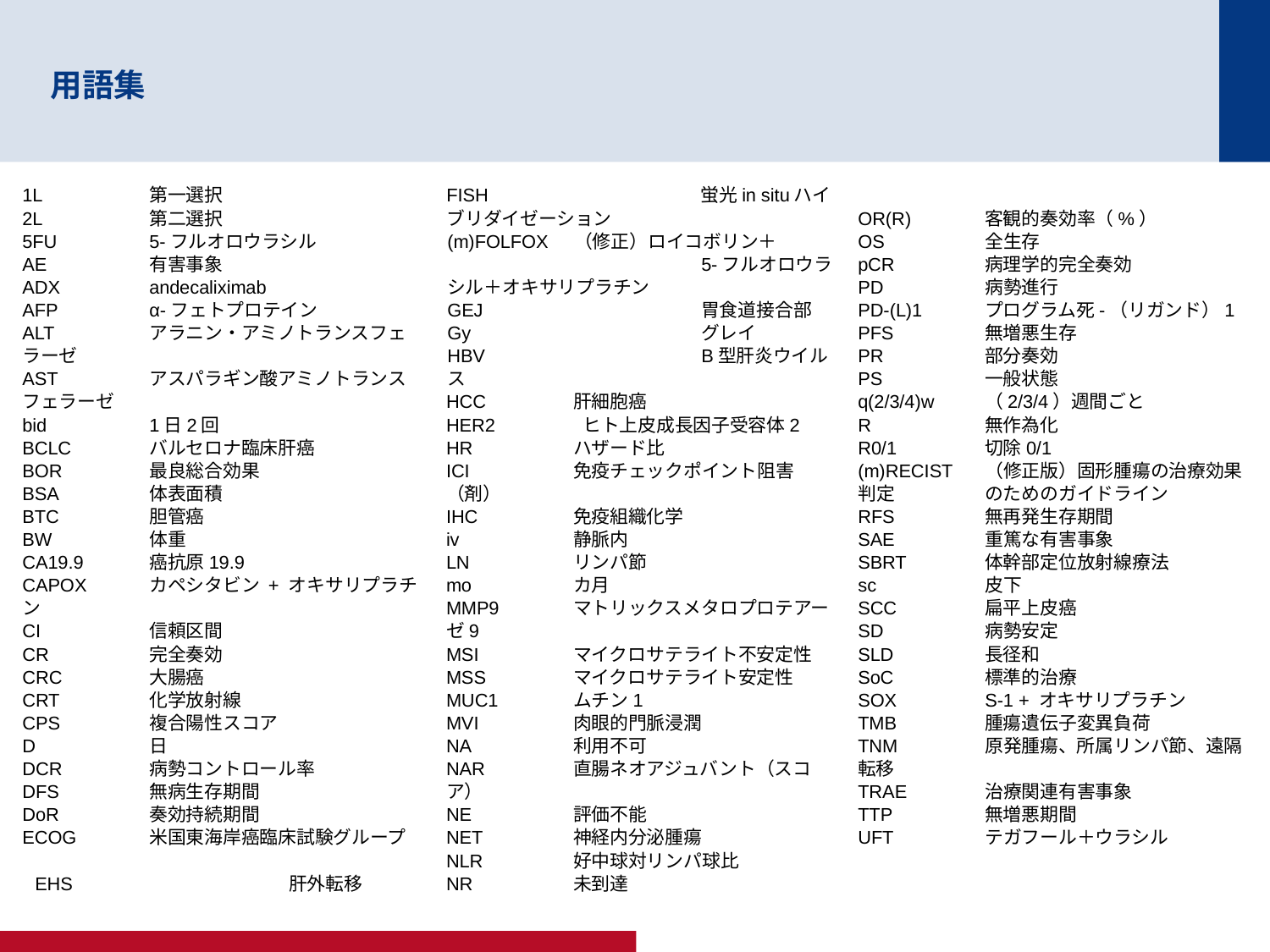

# 用語集
1L	第一選択
2L	第二選択
5FU	5-フルオロウラシル
AE	有害事象
ADX	andecaliximab
AFP	α-フェトプロテイン
ALT	アラニン・アミノトランスフェラーゼ
AST	アスパラギン酸アミノトランスフェラーゼ
bid	1日2回
BCLC	バルセロナ臨床肝癌
BOR	最良総合効果
BSA	体表面積
BTC	胆管癌
BW	体重
CA19.9	癌抗原19.9
CAPOX	カペシタビン + オキサリプラチン
CI	信頼区間
CR	完全奏効
CRC	大腸癌
CRT	化学放射線
CPS	複合陽性スコア
D	日
DCR	病勢コントロール率
DFS	無病生存期間
DoR	奏効持続期間
ECOG	米国東海岸癌臨床試験グループ

EHS		肝外転移
FISH		蛍光in situハイブリダイゼーション
(m)FOLFOX	（修正）ロイコボリン＋
		5-フルオロウラシル＋オキサリプラチン
GEJ		胃食道接合部
Gy		グレイ
HBV		B型肝炎ウイルス
HCC	肝細胞癌
HER2	 ヒト上皮成長因子受容体2
HR	ハザード比
ICI	免疫チェックポイント阻害（剤）
IHC	免疫組織化学
iv	静脈内
LN	リンパ節
mo	カ月
MMP9	マトリックスメタロプロテアーゼ9
MSI	マイクロサテライト不安定性
MSS	マイクロサテライト安定性
MUC1	ムチン1
MVI	肉眼的門脈浸潤
NA	利用不可
NAR	直腸ネオアジュバント（スコア）
NE	評価不能
NET	神経内分泌腫瘍
NLR	好中球対リンパ球比
NR	未到達

OR(R)	客観的奏効率（%）
OS	全生存
pCR	病理学的完全奏効
PD	病勢進行
PD-(L)1	プログラム死-（リガンド）1
PFS	無増悪生存
PR	部分奏効
PS	一般状態
q(2/3/4)w	（2/3/4）週間ごと
R	無作為化
R0/1	切除0/1
(m)RECIST	（修正版）固形腫瘍の治療効果判定	のためのガイドライン
RFS	無再発生存期間
SAE	重篤な有害事象
SBRT	体幹部定位放射線療法
sc	皮下
SCC	扁平上皮癌
SD	病勢安定
SLD	長径和
SoC	標準的治療
SOX	S-1 + オキサリプラチン
TMB	腫瘍遺伝子変異負荷
TNM	原発腫瘍、所属リンパ節、遠隔転移
TRAE	治療関連有害事象
TTP	無増悪期間
UFT	テガフール＋ウラシル